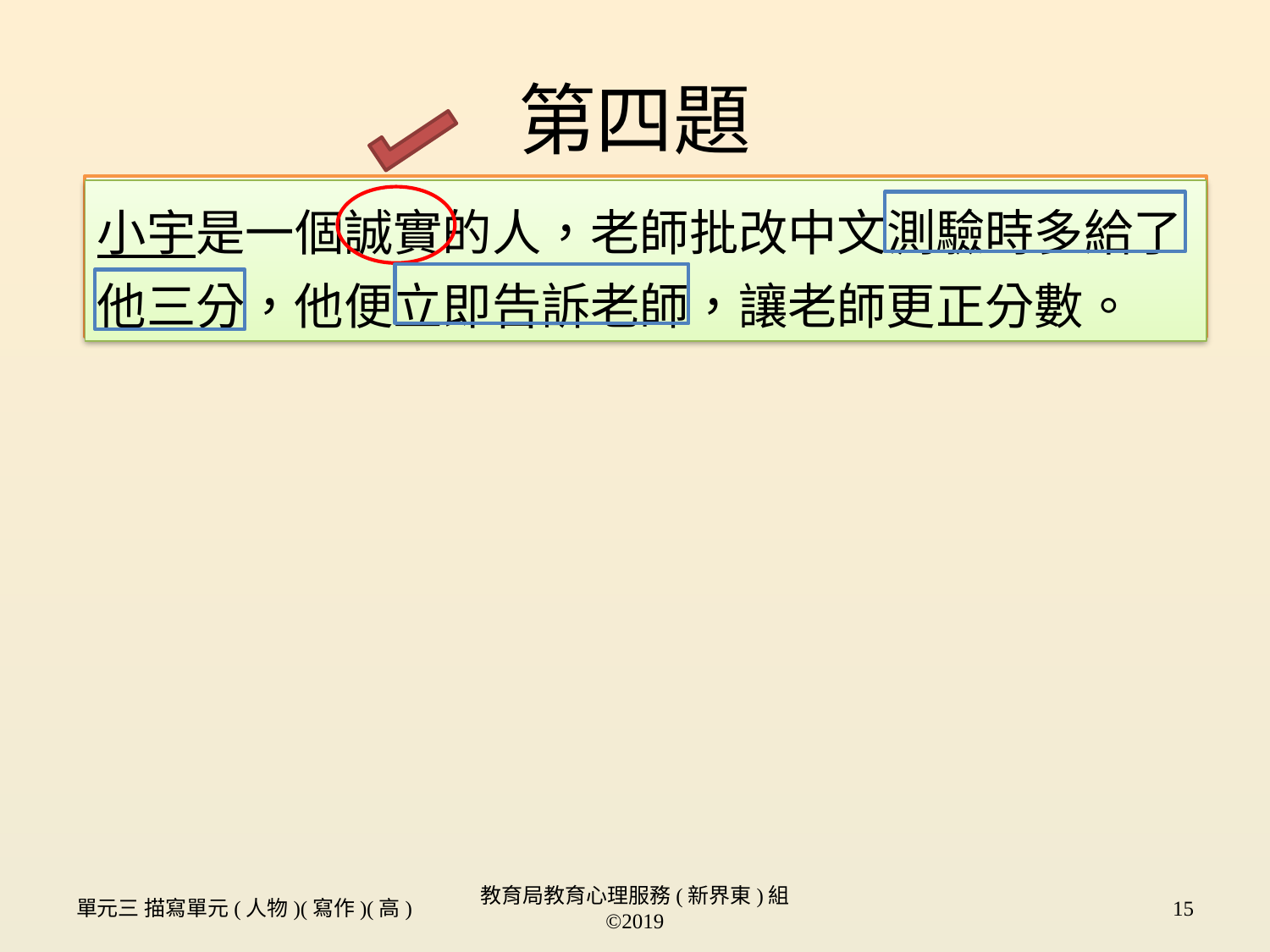

# 第四題

小宇是一個健談的人，老師批改中文測驗時多給了他三分，他便立即告訴老師，讓老師更正分數。
小宇是一個誠實的人，老師批改中文測驗時多給了他三分，他便立即告訴老師，讓老師更正分數。

單元三 描寫單元(人物)(寫作)(高)
教育局教育心理服務(新界東)組 ©2019
15